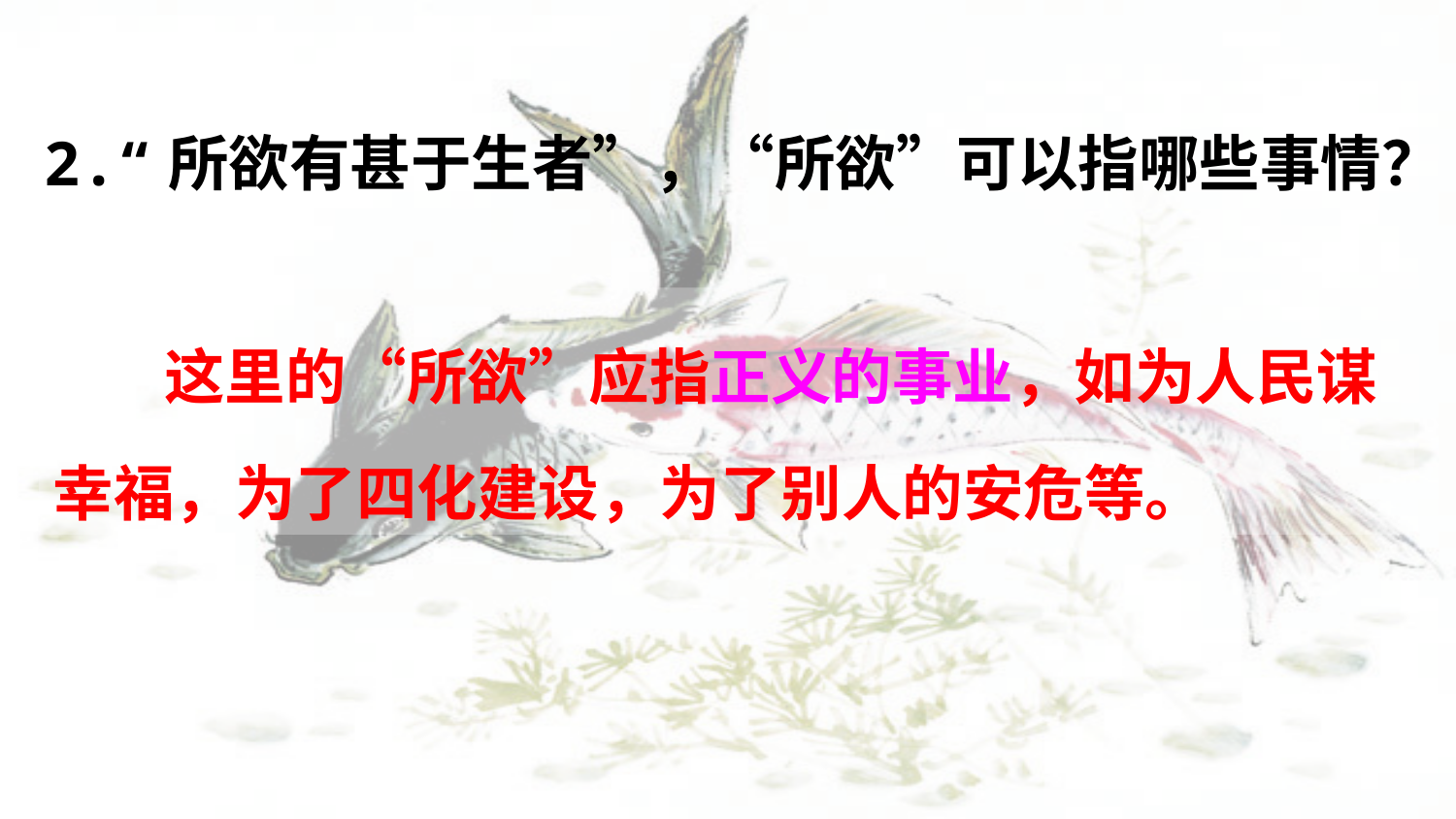

2.“所欲有甚于生者”，“所欲”可以指哪些事情？
       这里的“所欲”应指正义的事业，如为人民谋幸福，为了四化建设，为了别人的安危等。